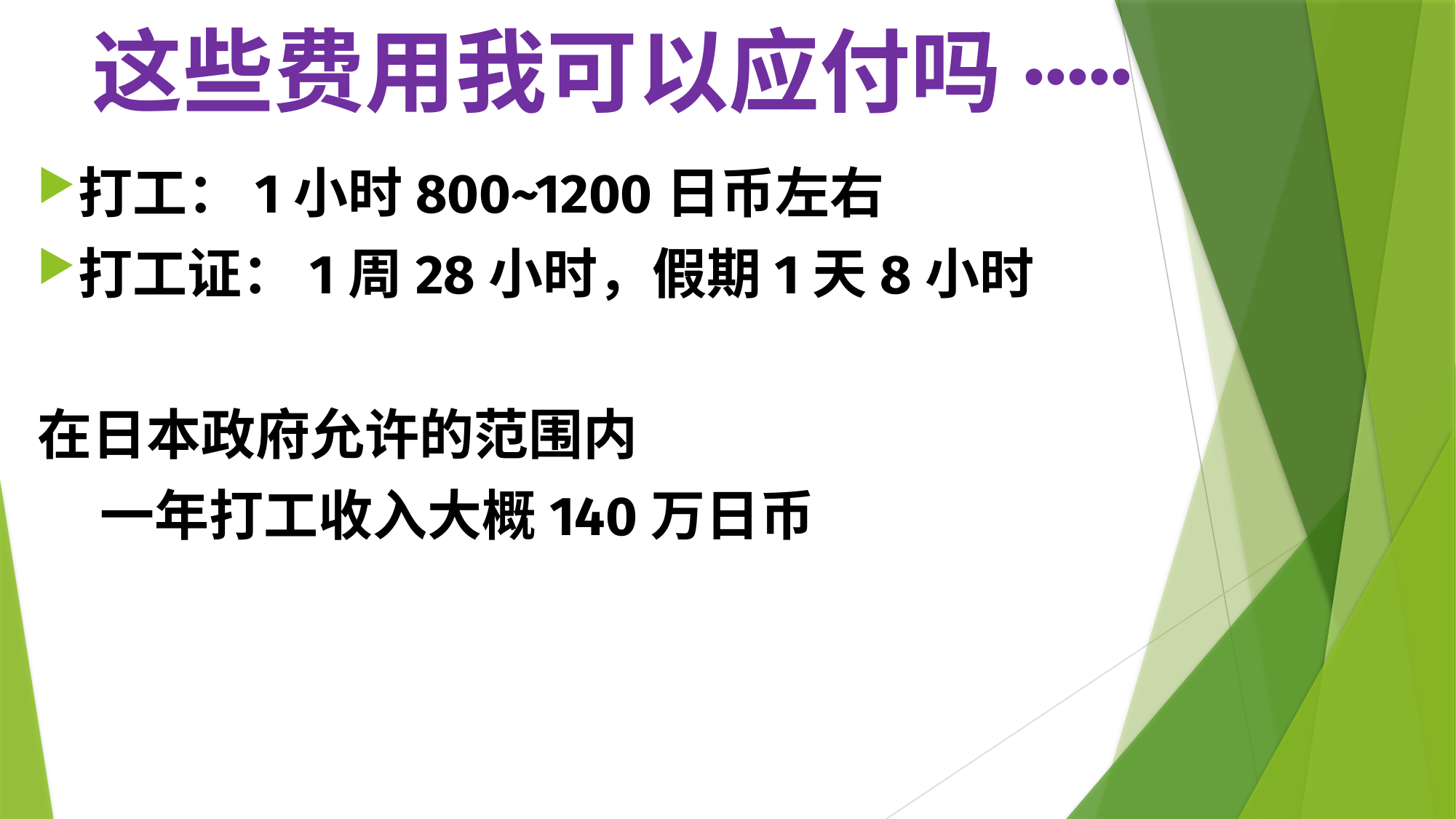

# 这些费用我可以应付吗·····
打工：1小时800~1200日币左右
打工证：1周28小时，假期1天8小时

在日本政府允许的范围内
    一年打工收入大概140万日币